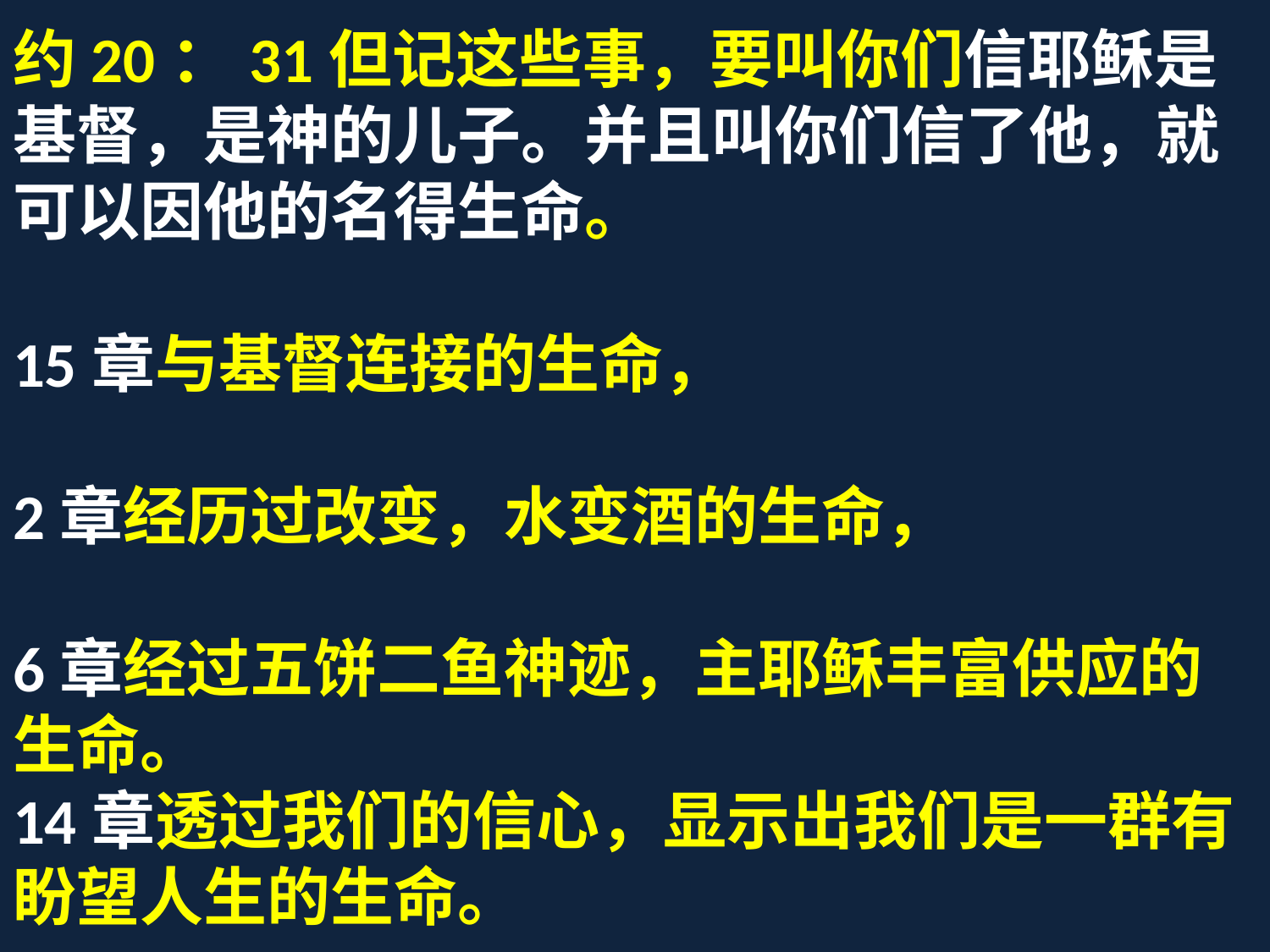

约20：31但记这些事，要叫你们信耶稣是基督，是神的儿子。并且叫你们信了他，就可以因他的名得生命。
15章与基督连接的生命，
2章经历过改变，水变酒的生命，
6章经过五饼二鱼神迹，主耶稣丰富供应的生命。
14章透过我们的信心，显示出我们是一群有盼望人生的生命。